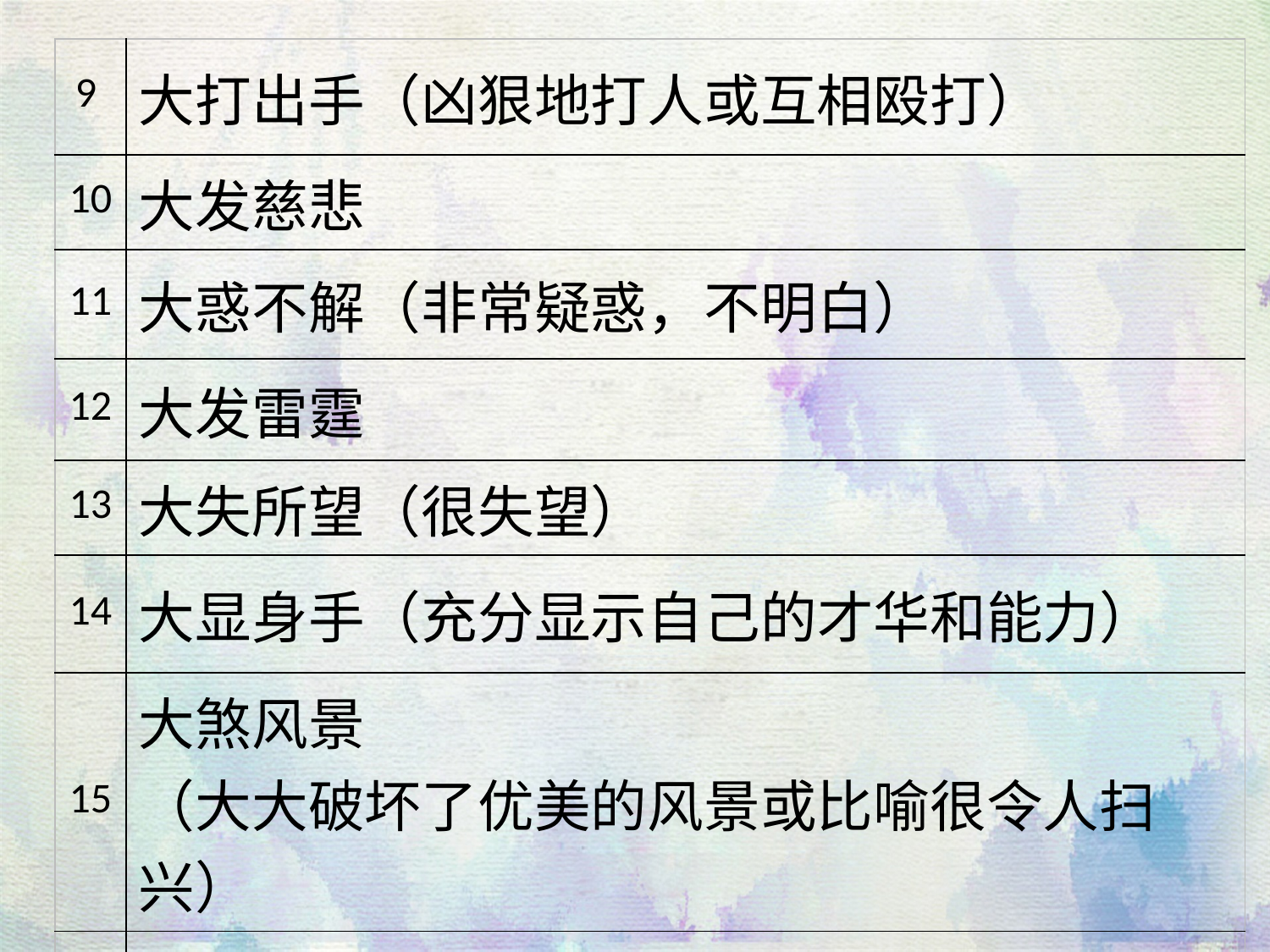

| 9 | 大打出手（凶狠地打人或互相殴打） |
| --- | --- |
| 10 | 大发慈悲 |
| 11 | 大惑不解（非常疑惑，不明白） |
| 12 | 大发雷霆 |
| 13 | 大失所望（很失望） |
| 14 | 大显身手（充分显示自己的才华和能力） |
| 15 | 大煞风景 （大大破坏了优美的风景或比喻很令人扫兴） |
| 16 | 大错特错 |